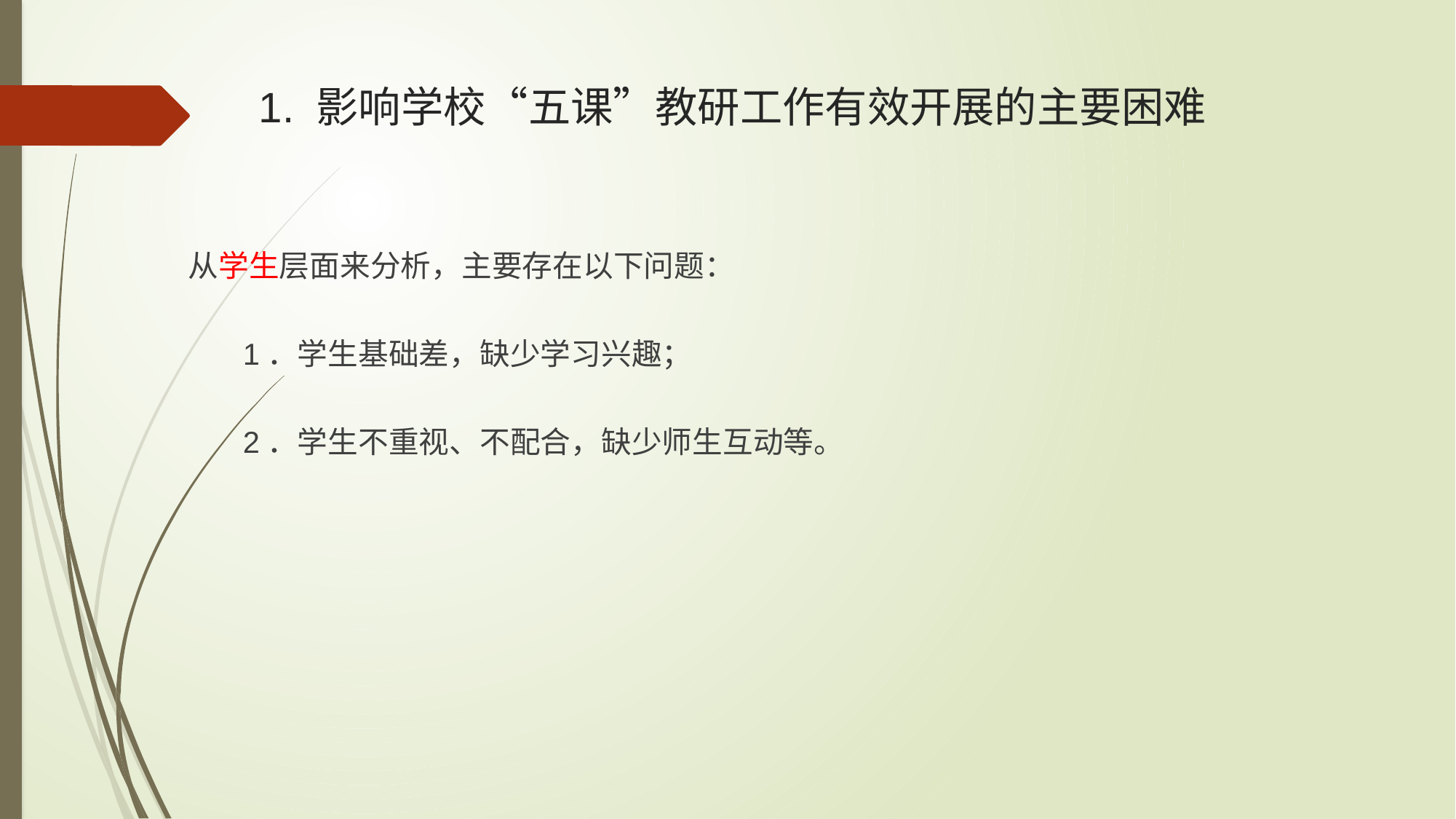

# 1. 影响学校“五课”教研工作有效开展的主要困难
从学生层面来分析，主要存在以下问题：
1．学生基础差，缺少学习兴趣；
2．学生不重视、不配合，缺少师生互动等。